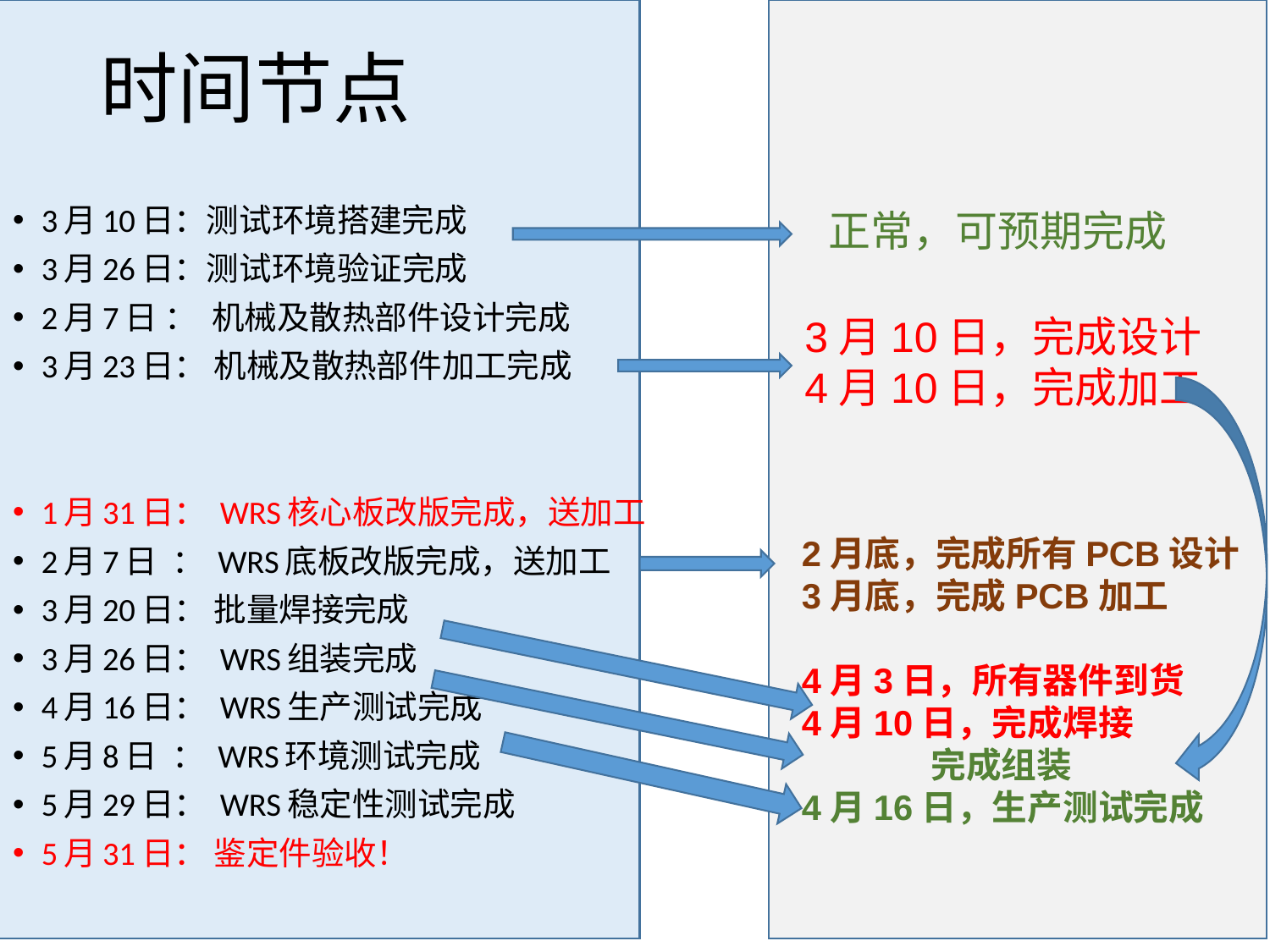

# 时间节点

3月10日：测试环境搭建完成
3月26日：测试环境验证完成
2月7日 ：  机械及散热部件设计完成
3月23日： 机械及散热部件加工完成

1月31日： WRS核心板改版完成，送加工
2月7日  ： WRS底板改版完成，送加工
3月20日： 批量焊接完成
3月26日： WRS组装完成
4月16日： WRS生产测试完成
5月8日  ： WRS环境测试完成
5月29日： WRS稳定性测试完成
5月31日： 鉴定件验收！
正常，可预期完成

3月10日，完成设计
4月10日，完成加工

2月底，完成所有PCB设计
3月底，完成PCB加工

4月3日，所有器件到货
4月10日，完成焊接
               完成组装
4月16日，生产测试完成